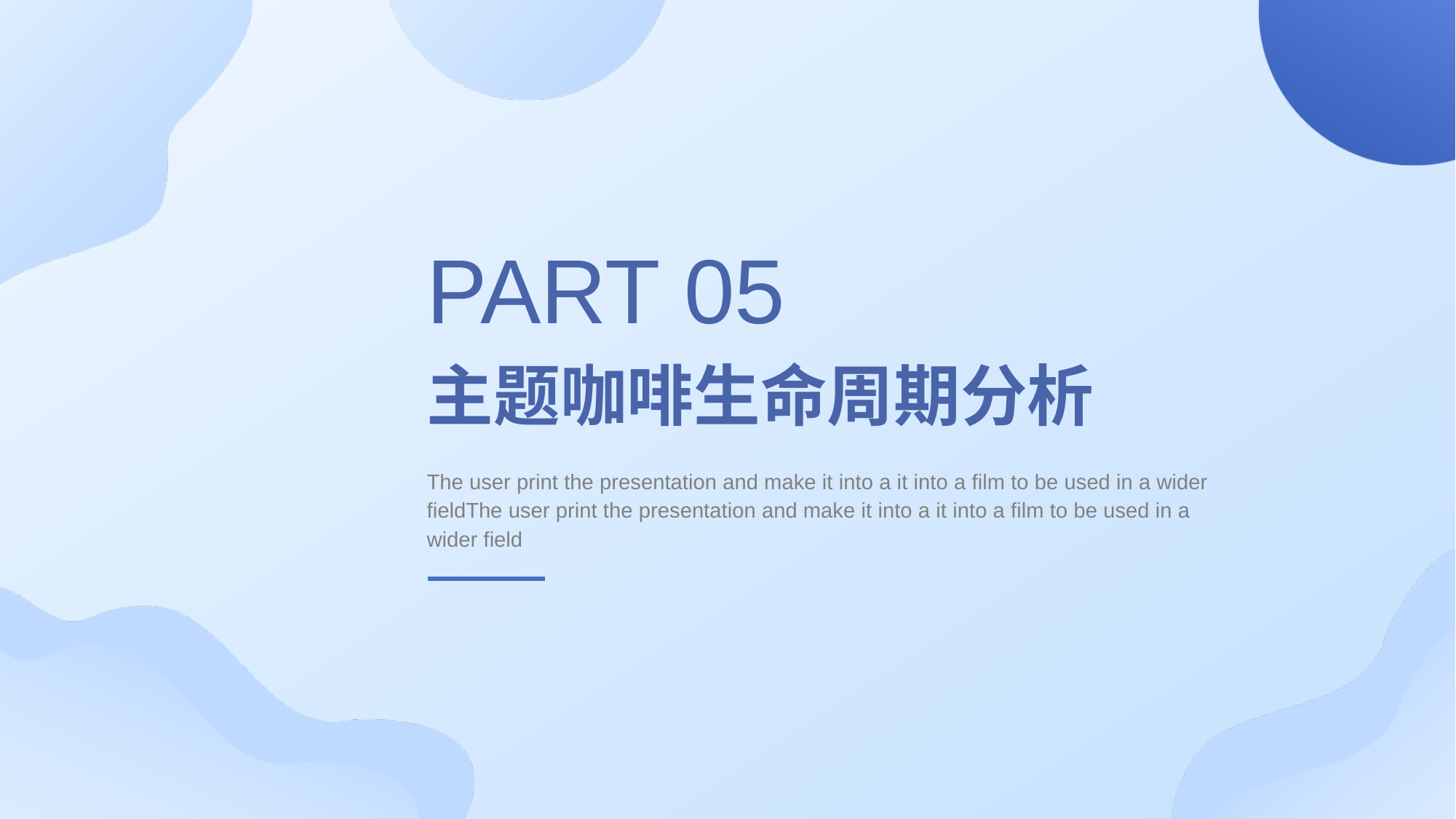

PART 05
主题咖啡生命周期分析
The user print the presentation and make it into a it into a film to be used in a wider fieldThe user print the presentation and make it into a it into a film to be used in a wider field